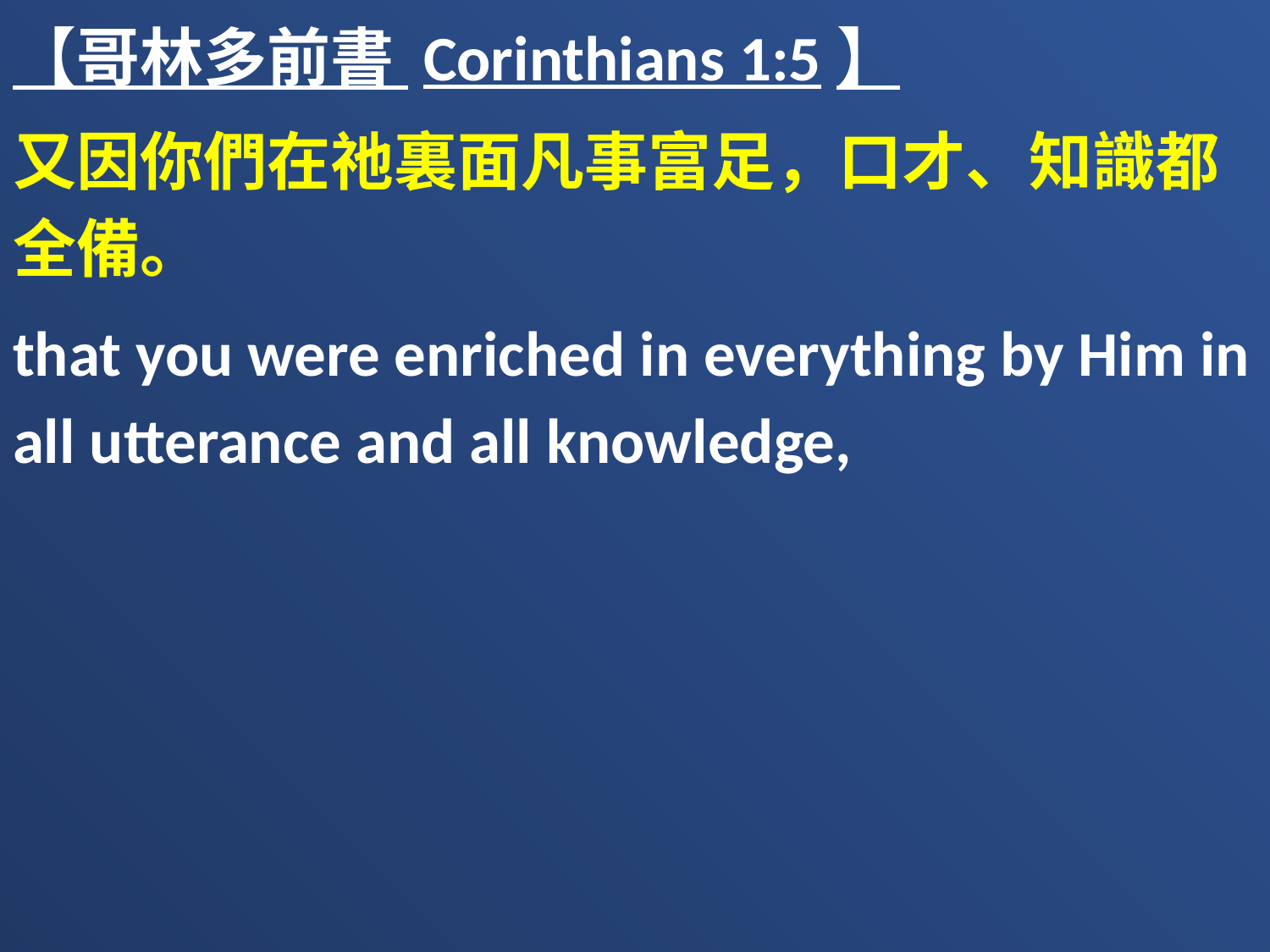

【哥林多前書 Corinthians 1:5】
又因你們在祂裏面凡事富足，口才、知識都全備。
that you were enriched in everything by Him in all utterance and all knowledge,